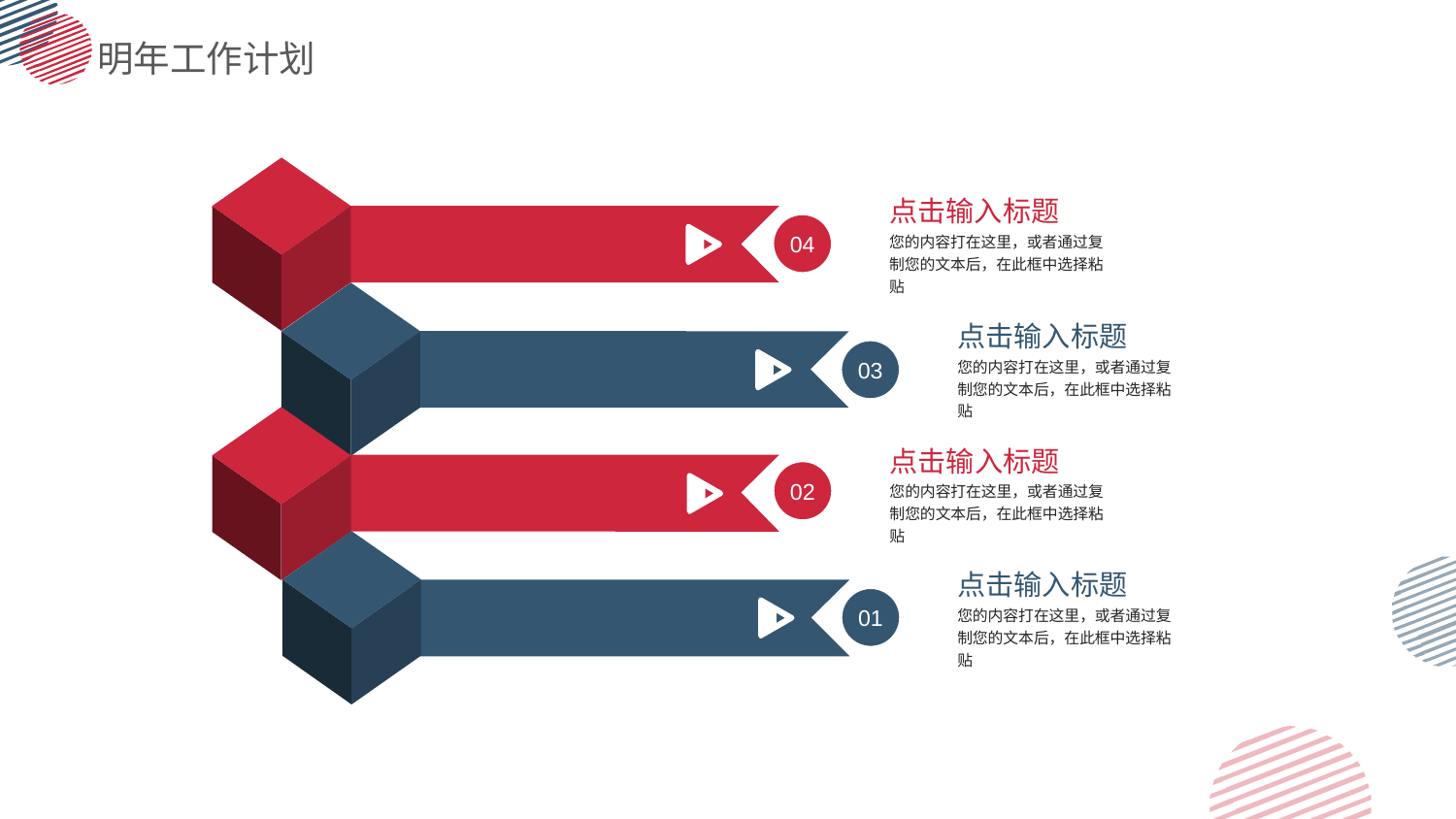

明年工作计划

04

点击输入标题
您的内容打在这里，或者通过复制您的文本后，在此框中选择粘贴

03

点击输入标题
您的内容打在这里，或者通过复制您的文本后，在此框中选择粘贴

02

点击输入标题
您的内容打在这里，或者通过复制您的文本后，在此框中选择粘贴

01

点击输入标题
您的内容打在这里，或者通过复制您的文本后，在此框中选择粘贴